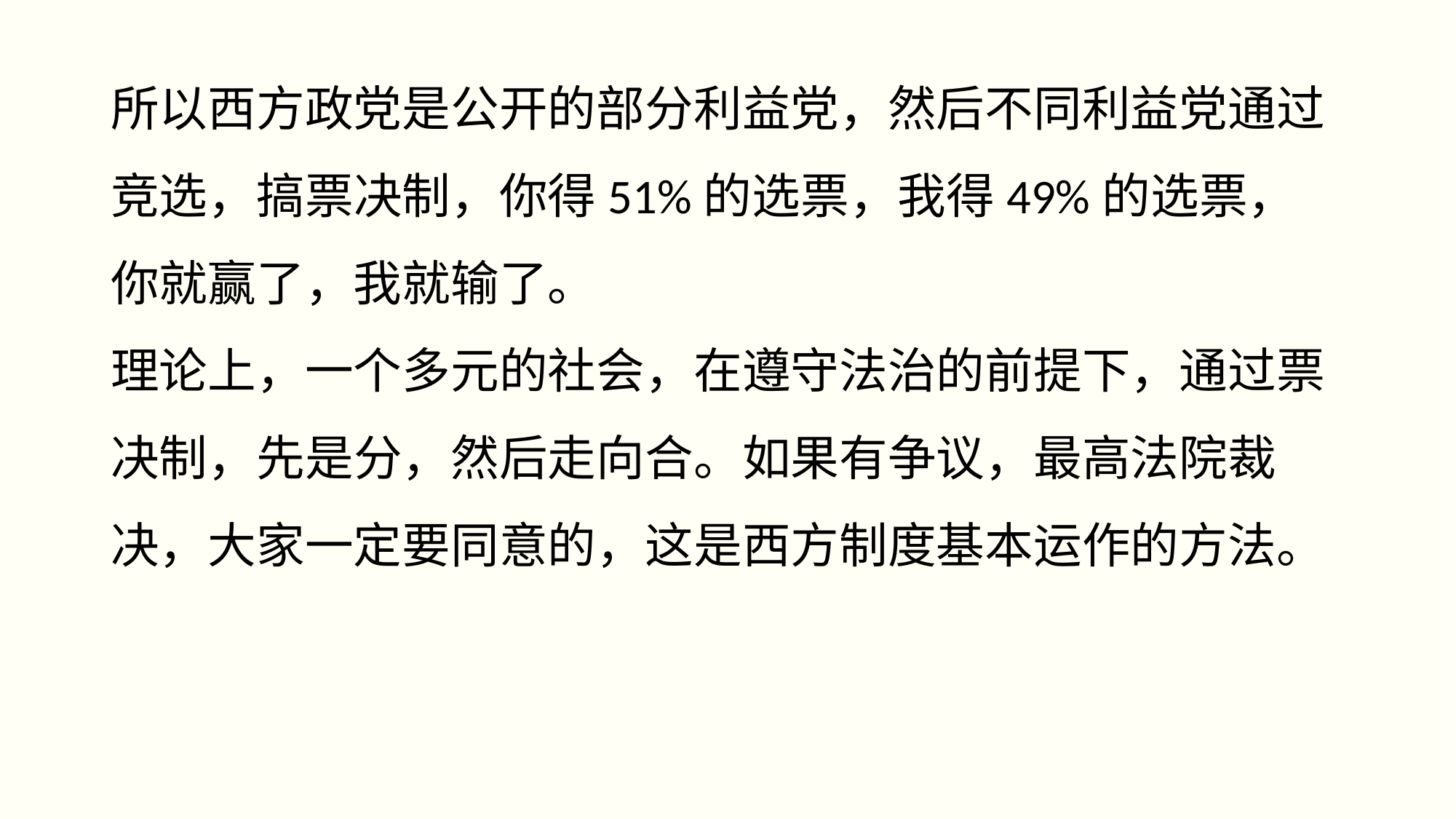

# 所以西方政党是公开的部分利益党，然后不同利益党通过竞选，搞票决制，你得51%的选票，我得49%的选票，你就赢了，我就输了。 理论上，一个多元的社会，在遵守法治的前提下，通过票决制，先是分，然后走向合。如果有争议，最高法院裁决，大家一定要同意的，这是西方制度基本运作的方法。